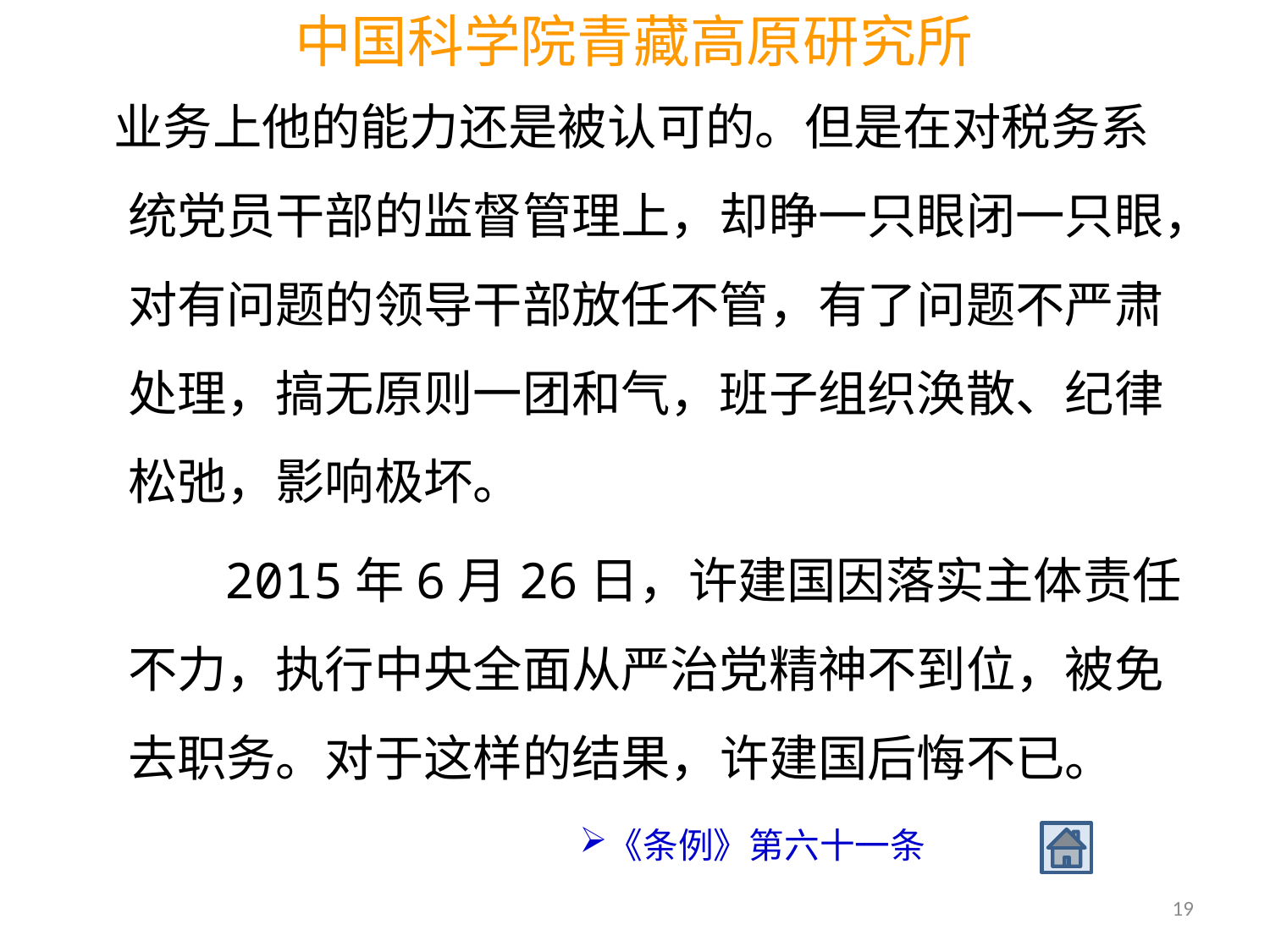

业务上他的能力还是被认可的。但是在对税务系统党员干部的监督管理上，却睁一只眼闭一只眼，对有问题的领导干部放任不管，有了问题不严肃处理，搞无原则一团和气，班子组织涣散、纪律松弛，影响极坏。
  　　2015年6月26日，许建国因落实主体责任不力，执行中央全面从严治党精神不到位，被免去职务。对于这样的结果，许建国后悔不已。
《条例》第六十一条

19